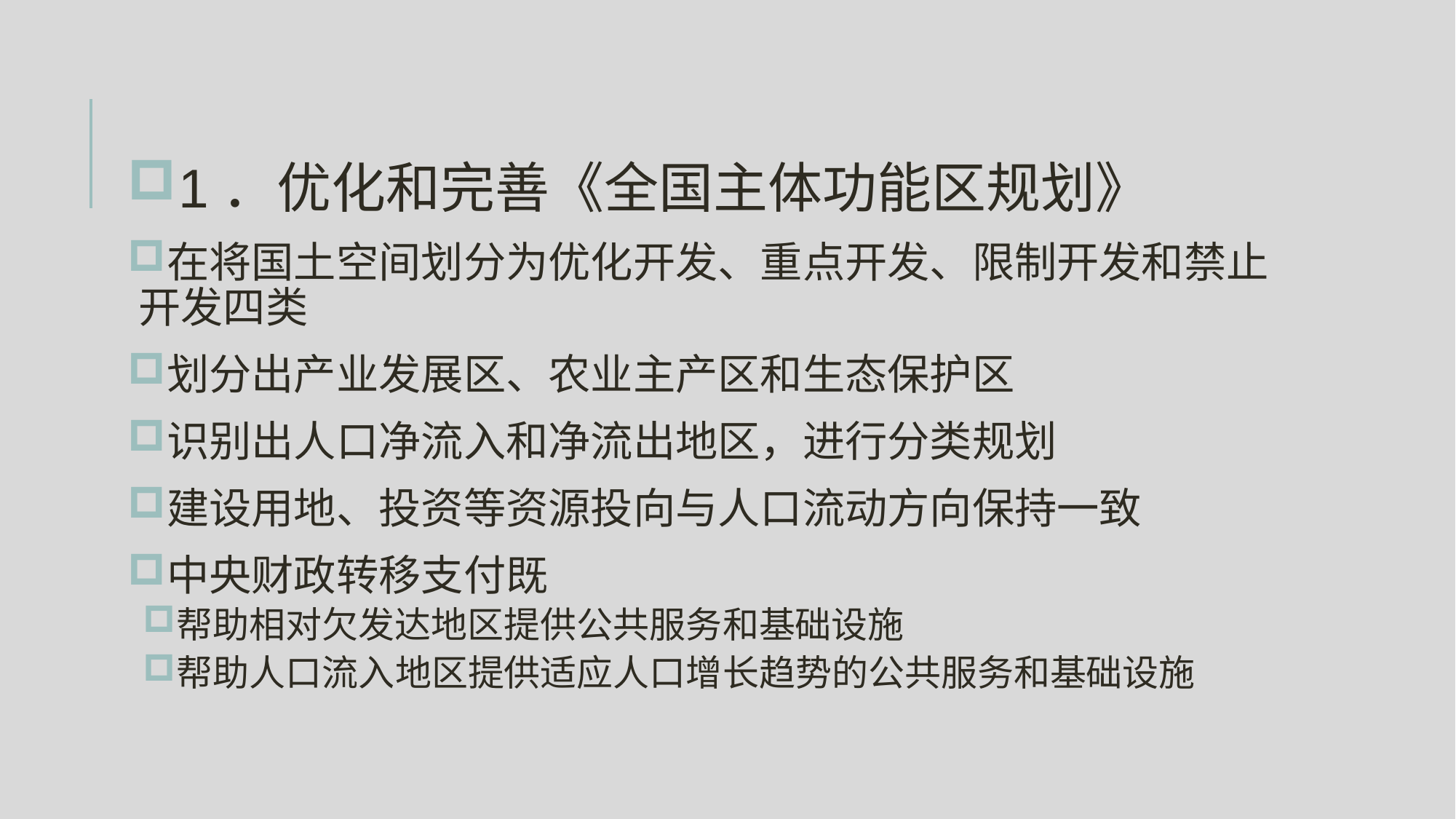

1．优化和完善《全国主体功能区规划》
在将国土空间划分为优化开发、重点开发、限制开发和禁止开发四类
划分出产业发展区、农业主产区和生态保护区
识别出人口净流入和净流出地区，进行分类规划
建设用地、投资等资源投向与人口流动方向保持一致
中央财政转移支付既
帮助相对欠发达地区提供公共服务和基础设施
帮助人口流入地区提供适应人口增长趋势的公共服务和基础设施